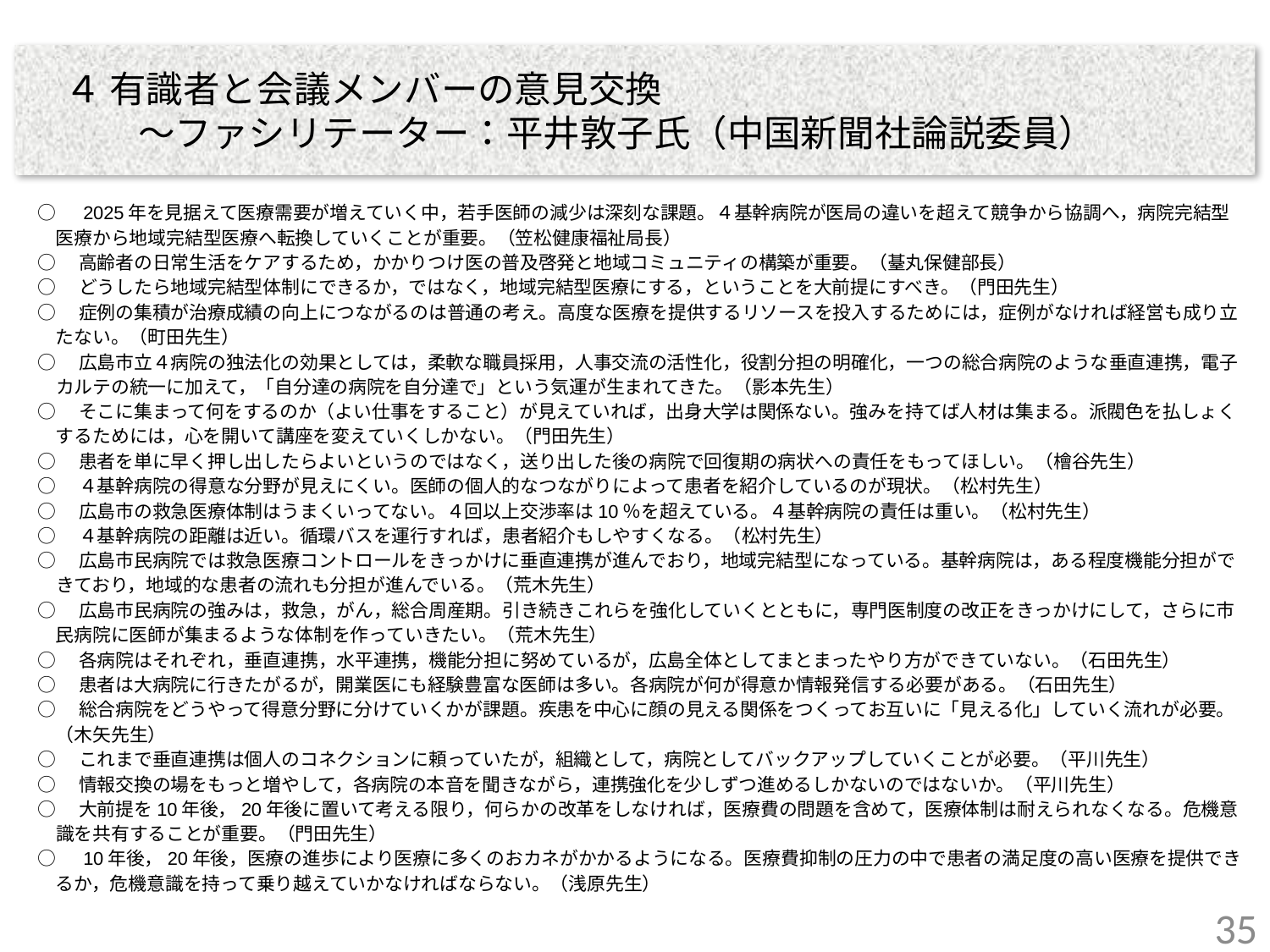

# ４ 有識者と会議メンバーの意見交換 　　　～ファシリテーター：平井敦子氏（中国新聞社論説委員）
○　2025年を見据えて医療需要が増えていく中，若手医師の減少は深刻な課題。４基幹病院が医局の違いを超えて競争から協調へ，病院完結型
　医療から地域完結型医療へ転換していくことが重要。（笠松健康福祉局長）
○　高齢者の日常生活をケアするため，かかりつけ医の普及啓発と地域コミュニティの構築が重要。（䑓丸保健部長）
○　どうしたら地域完結型体制にできるか，ではなく，地域完結型医療にする，ということを大前提にすべき。（門田先生）
○　症例の集積が治療成績の向上につながるのは普通の考え。高度な医療を提供するリソースを投入するためには，症例がなければ経営も成り立
　たない。（町田先生）
○　広島市立４病院の独法化の効果としては，柔軟な職員採用，人事交流の活性化，役割分担の明確化，一つの総合病院のような垂直連携，電子
　カルテの統一に加えて，「自分達の病院を自分達で」という気運が生まれてきた。（影本先生）
○　そこに集まって何をするのか（よい仕事をすること）が見えていれば，出身大学は関係ない。強みを持てば人材は集まる。派閥色を払しょく
　するためには，心を開いて講座を変えていくしかない。（門田先生）
○　患者を単に早く押し出したらよいというのではなく，送り出した後の病院で回復期の病状への責任をもってほしい。（檜谷先生）
○　４基幹病院の得意な分野が見えにくい。医師の個人的なつながりによって患者を紹介しているのが現状。（松村先生）
○　広島市の救急医療体制はうまくいってない。４回以上交渉率は10％を超えている。４基幹病院の責任は重い。（松村先生）
○　４基幹病院の距離は近い。循環バスを運行すれば，患者紹介もしやすくなる。（松村先生）
○　広島市民病院では救急医療コントロールをきっかけに垂直連携が進んでおり，地域完結型になっている。基幹病院は，ある程度機能分担がで
　きており，地域的な患者の流れも分担が進んでいる。（荒木先生）
○　広島市民病院の強みは，救急，がん，総合周産期。引き続きこれらを強化していくとともに，専門医制度の改正をきっかけにして，さらに市
　民病院に医師が集まるような体制を作っていきたい。（荒木先生）
○　各病院はそれぞれ，垂直連携，水平連携，機能分担に努めているが，広島全体としてまとまったやり方ができていない。（石田先生）
○　患者は大病院に行きたがるが，開業医にも経験豊富な医師は多い。各病院が何が得意か情報発信する必要がある。（石田先生）
○　総合病院をどうやって得意分野に分けていくかが課題。疾患を中心に顔の見える関係をつくってお互いに「見える化」していく流れが必要。
　（木矢先生）
○　これまで垂直連携は個人のコネクションに頼っていたが，組織として，病院としてバックアップしていくことが必要。（平川先生）
○　情報交換の場をもっと増やして，各病院の本音を聞きながら，連携強化を少しずつ進めるしかないのではないか。（平川先生）
○　大前提を10年後，20年後に置いて考える限り，何らかの改革をしなければ，医療費の問題を含めて，医療体制は耐えられなくなる。危機意
　識を共有することが重要。（門田先生）
○　10年後，20年後，医療の進歩により医療に多くのおカネがかかるようになる。医療費抑制の圧力の中で患者の満足度の高い医療を提供でき
　るか，危機意識を持って乗り越えていかなければならない。（浅原先生）
35